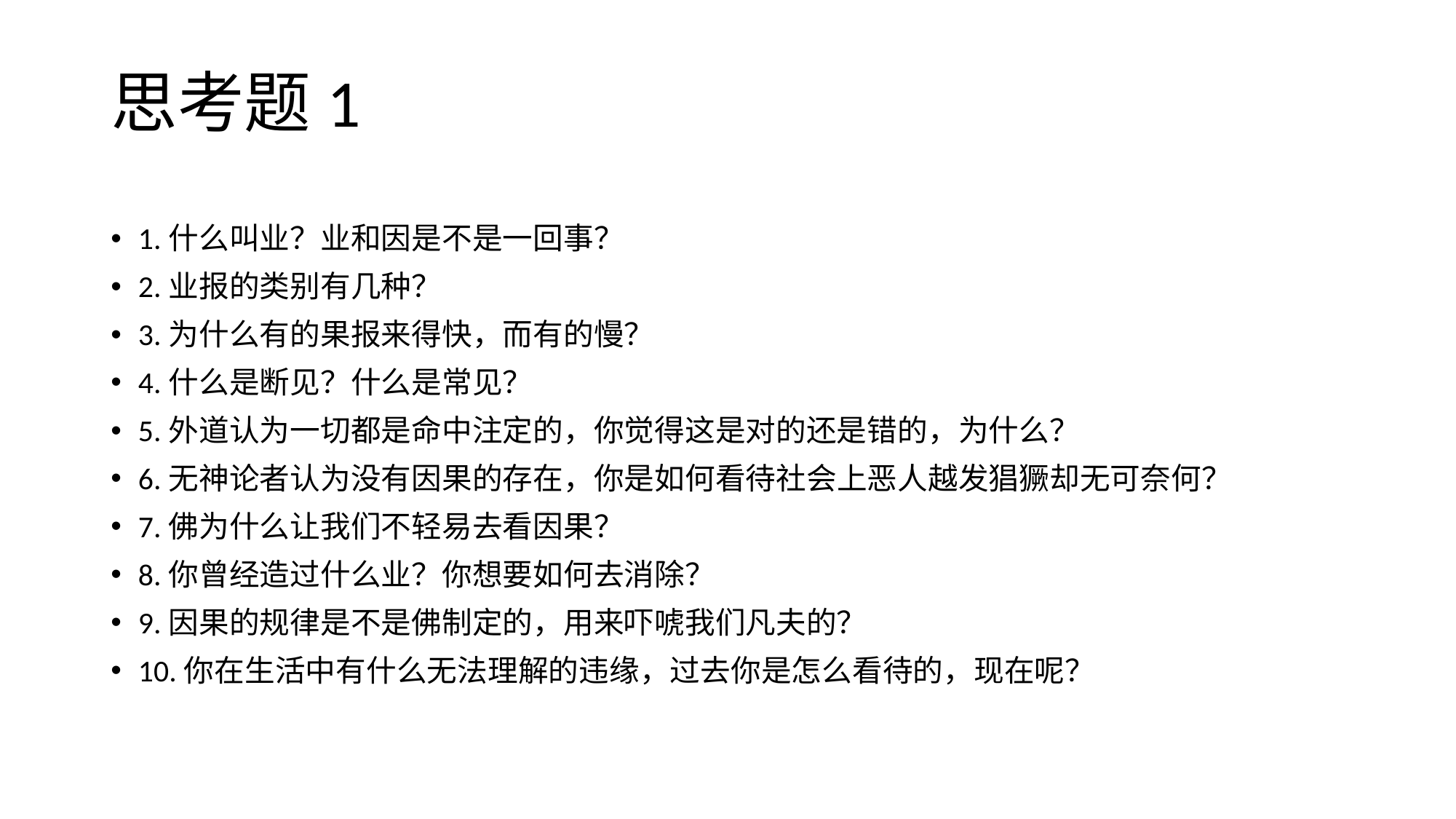

# 思考题1
1.什么叫业？业和因是不是一回事？
2.业报的类别有几种？
3.为什么有的果报来得快，而有的慢？
4.什么是断见？什么是常见？
5.外道认为一切都是命中注定的，你觉得这是对的还是错的，为什么？
6.无神论者认为没有因果的存在，你是如何看待社会上恶人越发猖獗却无可奈何？
7.佛为什么让我们不轻易去看因果？
8.你曾经造过什么业？你想要如何去消除？
9.因果的规律是不是佛制定的，用来吓唬我们凡夫的？
10.你在生活中有什么无法理解的违缘，过去你是怎么看待的，现在呢？